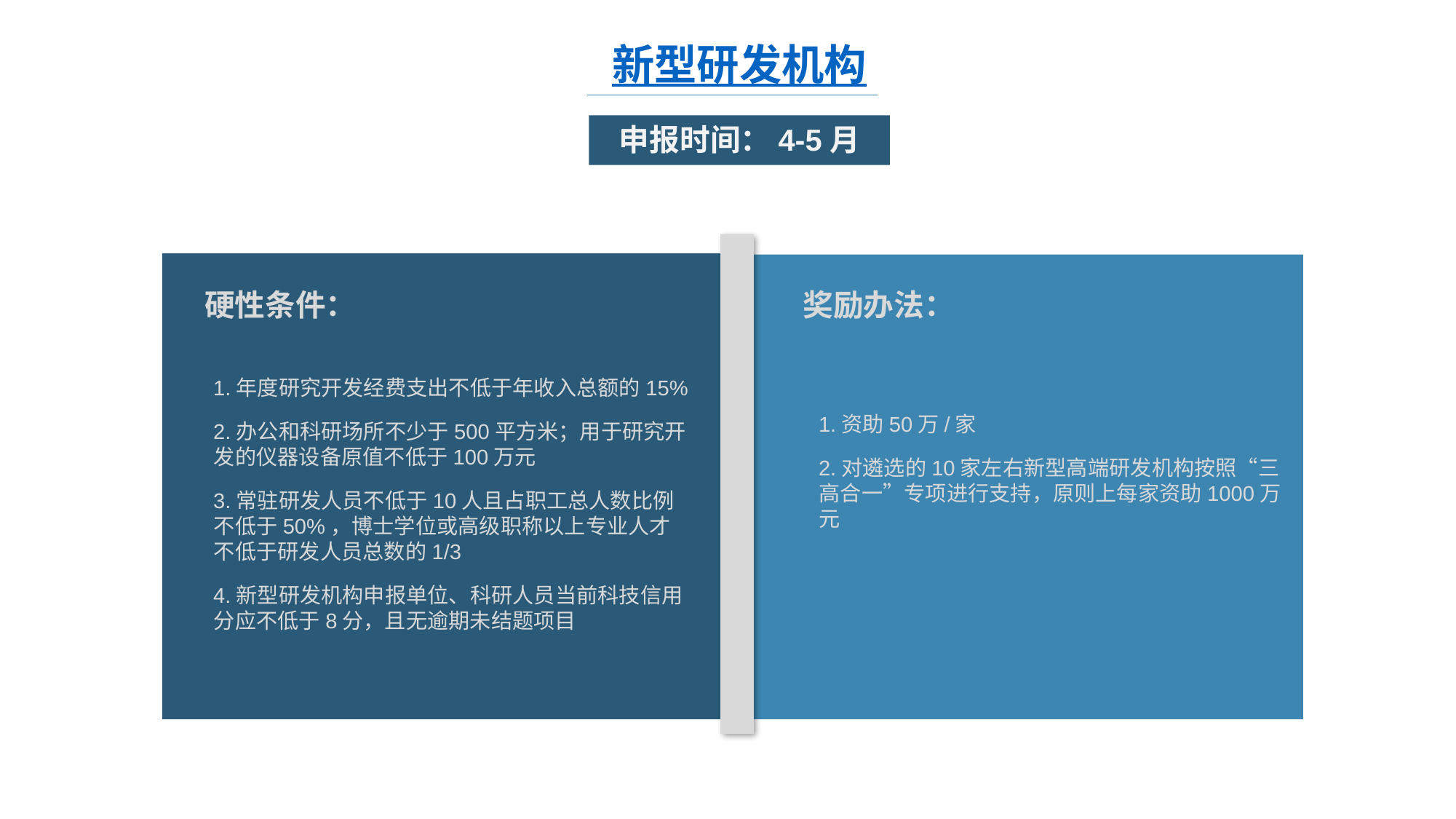

新型研发机构
申报时间：4-5月

硬性条件：
奖励办法：
         1.年度研究开发经费支出不低于年收入总额的15%
         2.办公和科研场所不少于500平方米；用于研究开发的仪器设备原值不低于100万元
         3.常驻研发人员不低于10人且占职工总人数比例不低于50%，博士学位或高级职称以上专业人才不低于研发人员总数的1/3
         4.新型研发机构申报单位、科研人员当前科技信用分应不低于8分，且无逾期未结题项目
         1.资助50万/家
         2.对遴选的10家左右新型高端研发机构按照“三高合一”专项进行支持，原则上每家资助1000万元